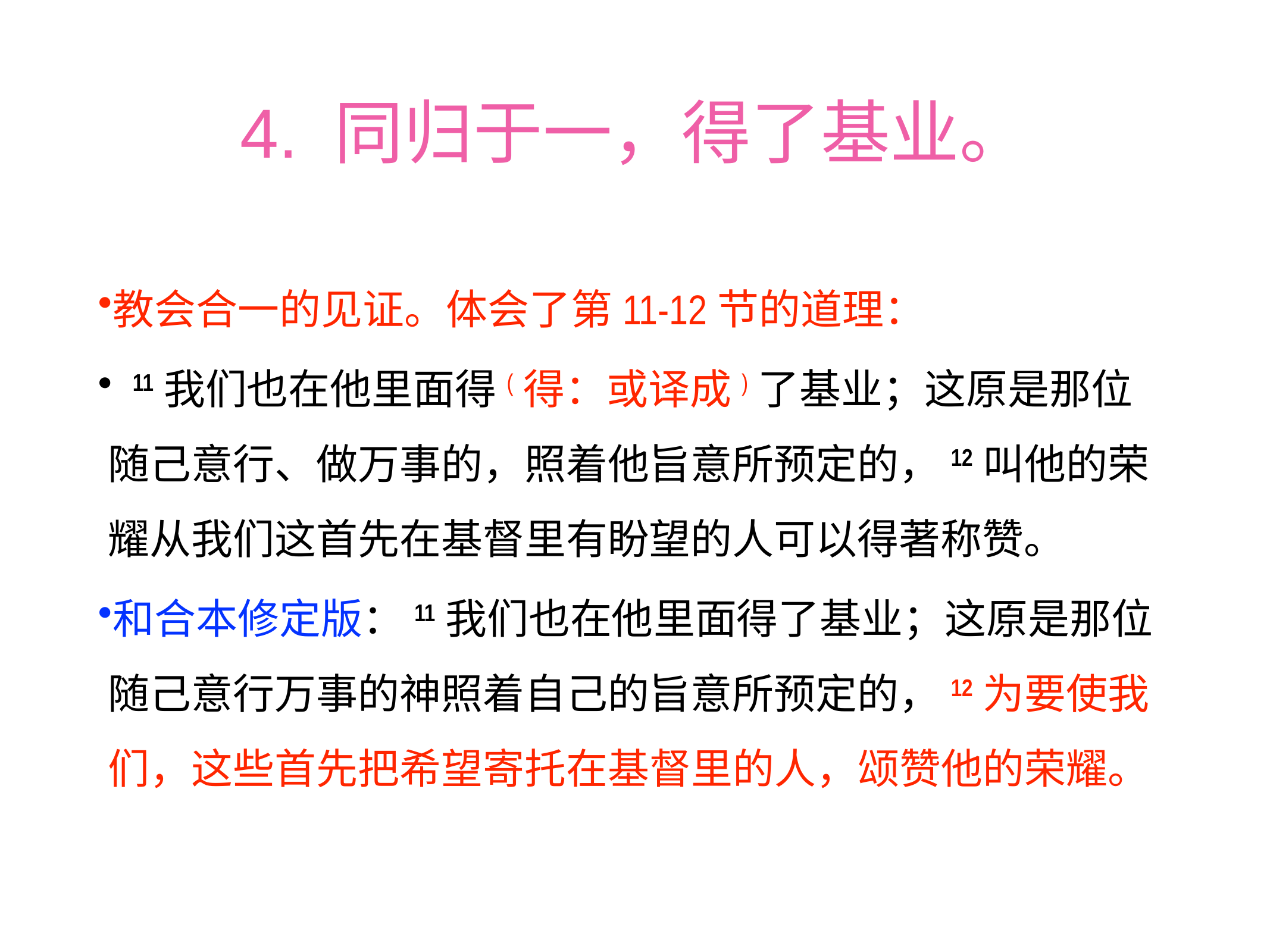

# 4. 同归于一，得了基业。
教会合一的见证。体会了第11-12节的道理：
	11我们也在他里面得(得：或译成)了基业；这原是那位随己意行、做万事的，照着他旨意所预定的，12叫他的荣耀从我们这首先在基督里有盼望的人可以得著称赞。
和合本修定版：11我们也在他里面得了基业；这原是那位随己意行万事的神照着自己的旨意所预定的，12为要使我们，这些首先把希望寄托在基督里的人，颂赞他的荣耀。